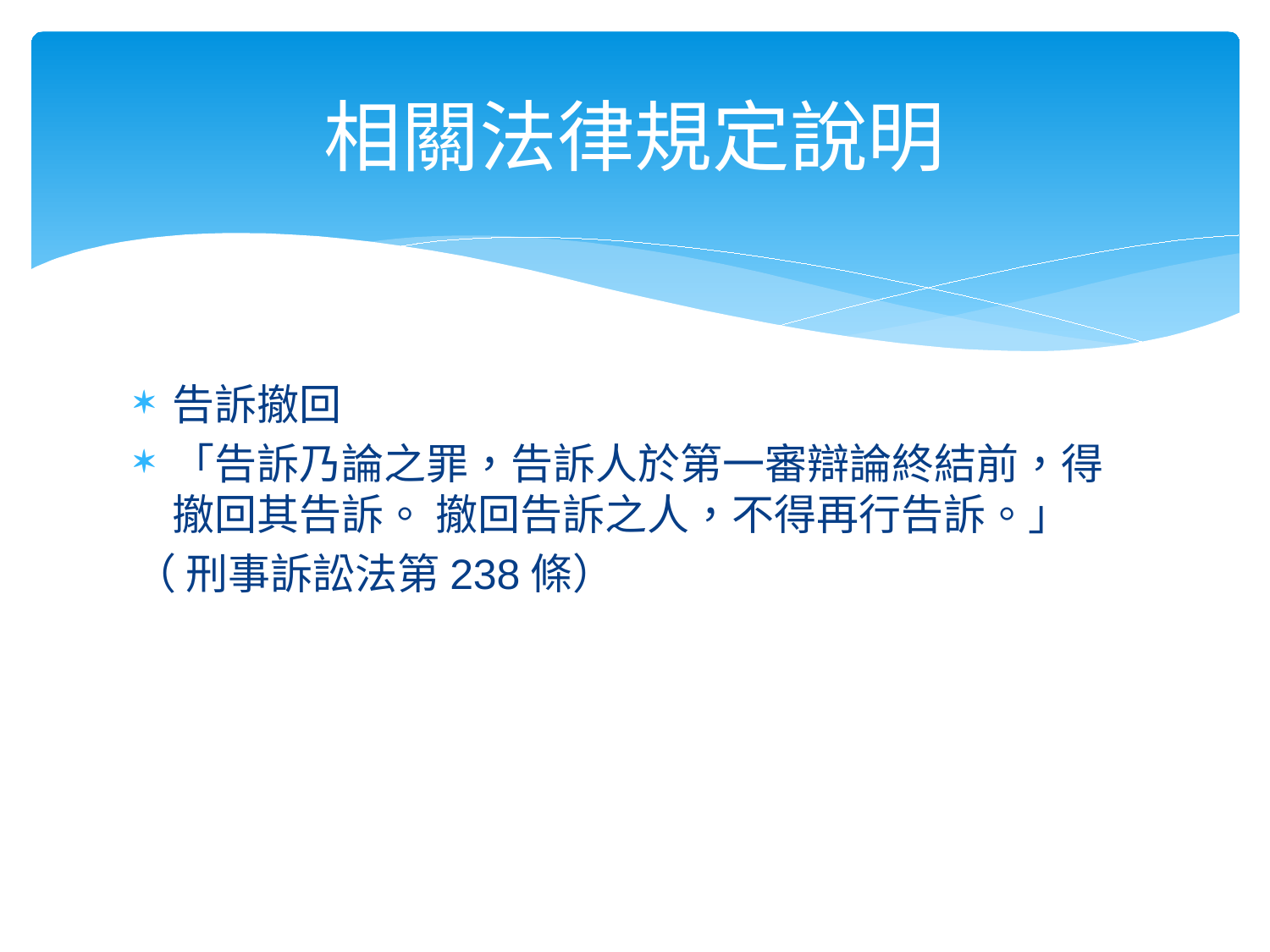

# 相關法律規定說明
告訴撤回
「告訴乃論之罪，告訴人於第一審辯論終結前，得撤回其告訴。 撤回告訴之人，不得再行告訴。」
（ 刑事訴訟法第238條）